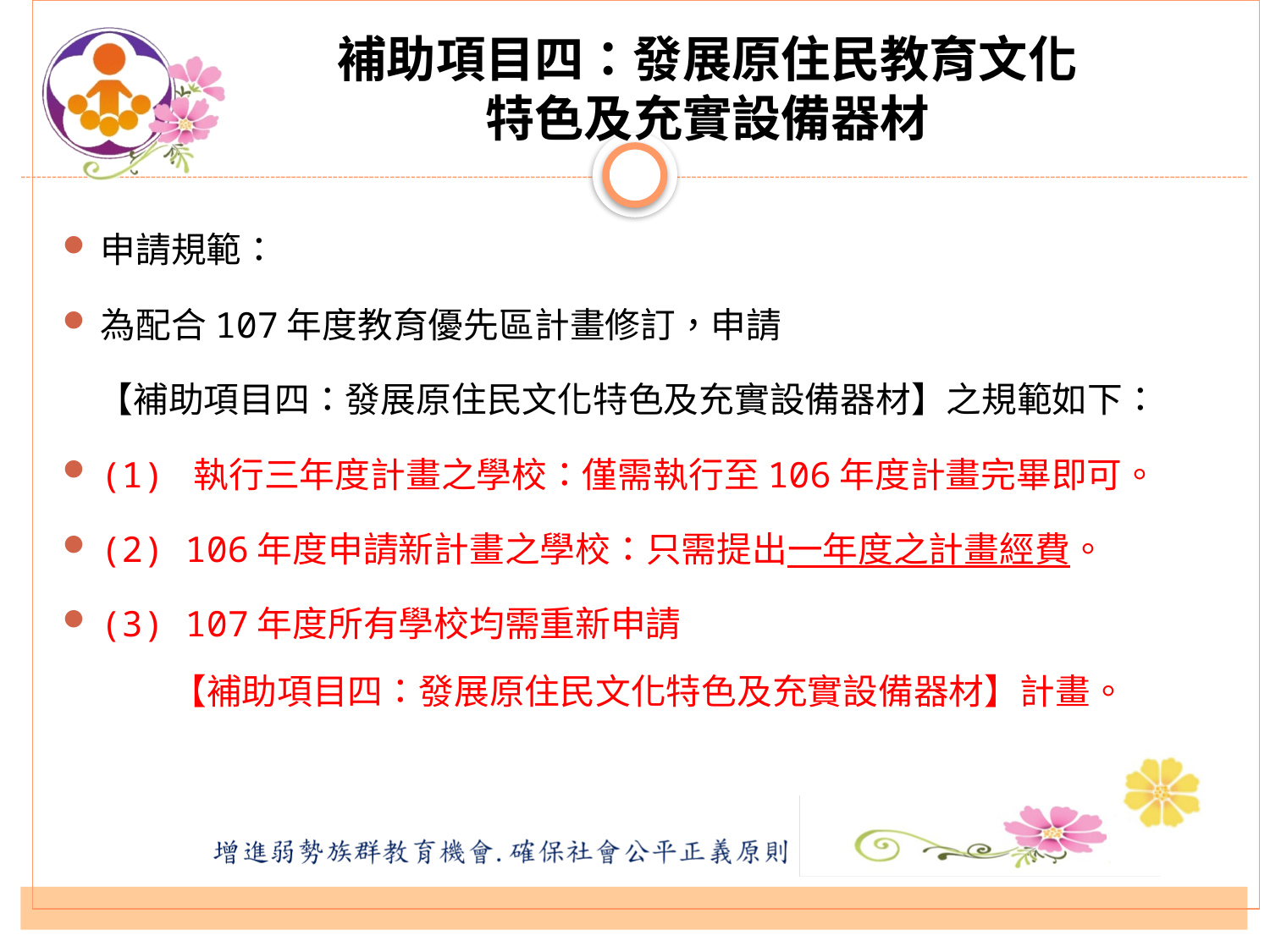

補助項目四：發展原住民教育文化
特色及充實設備器材
申請規範：
為配合107年度教育優先區計畫修訂，申請
　【補助項目四：發展原住民文化特色及充實設備器材】之規範如下：
(1) 執行三年度計畫之學校：僅需執行至106年度計畫完畢即可。
(2) 106年度申請新計畫之學校：只需提出一年度之計畫經費。
(3) 107年度所有學校均需重新申請
　　【補助項目四：發展原住民文化特色及充實設備器材】計畫。